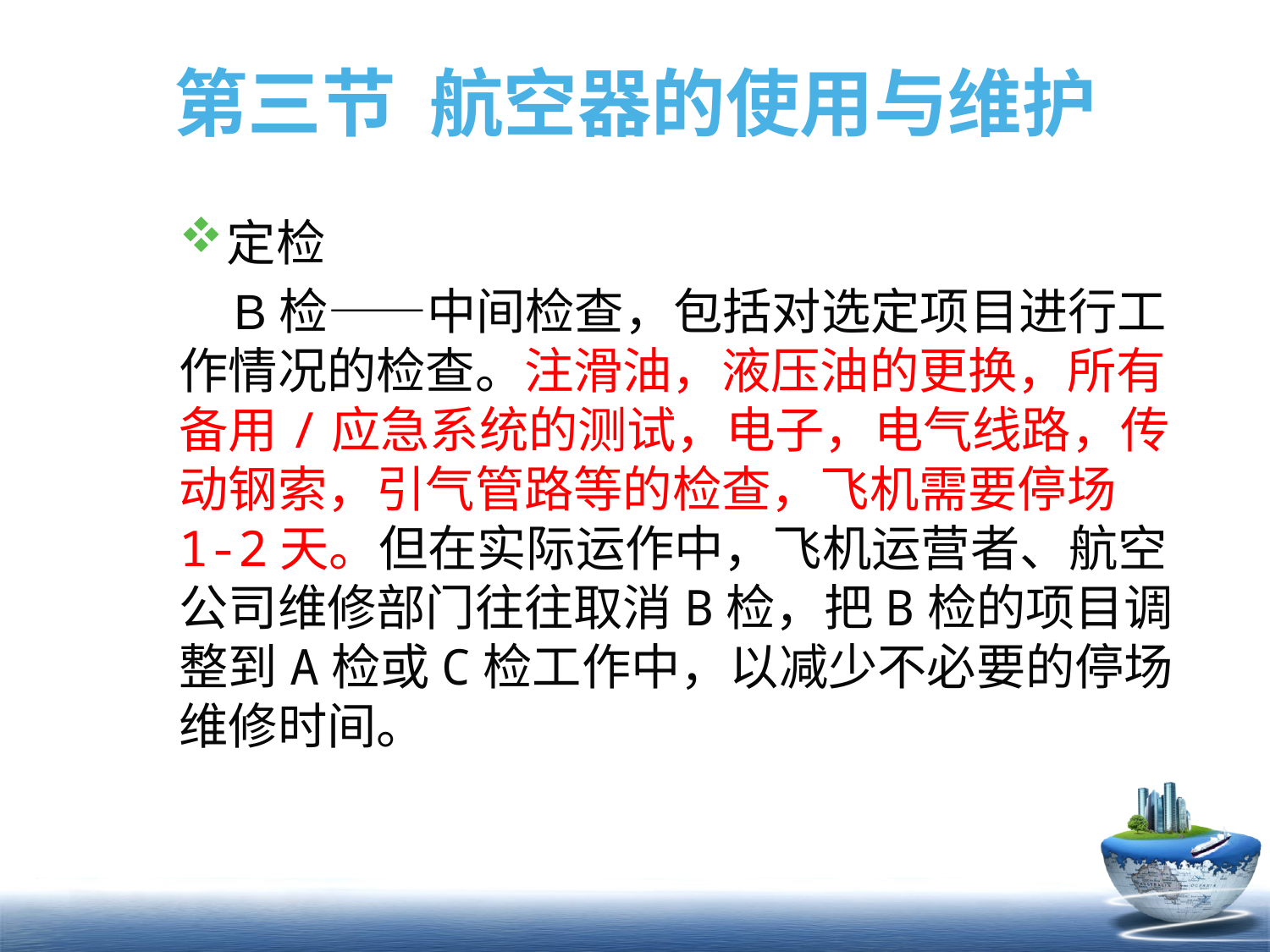

# 第三节  航空器的使用与维护
定检
    B检——中间检查，包括对选定项目进行工作情况的检查。注滑油，液压油的更换，所有备用/应急系统的测试，电子，电气线路，传动钢索，引气管路等的检查，飞机需要停场1-2天。但在实际运作中，飞机运营者、航空公司维修部门往往取消B检，把B检的项目调整到A检或C检工作中，以减少不必要的停场维修时间。